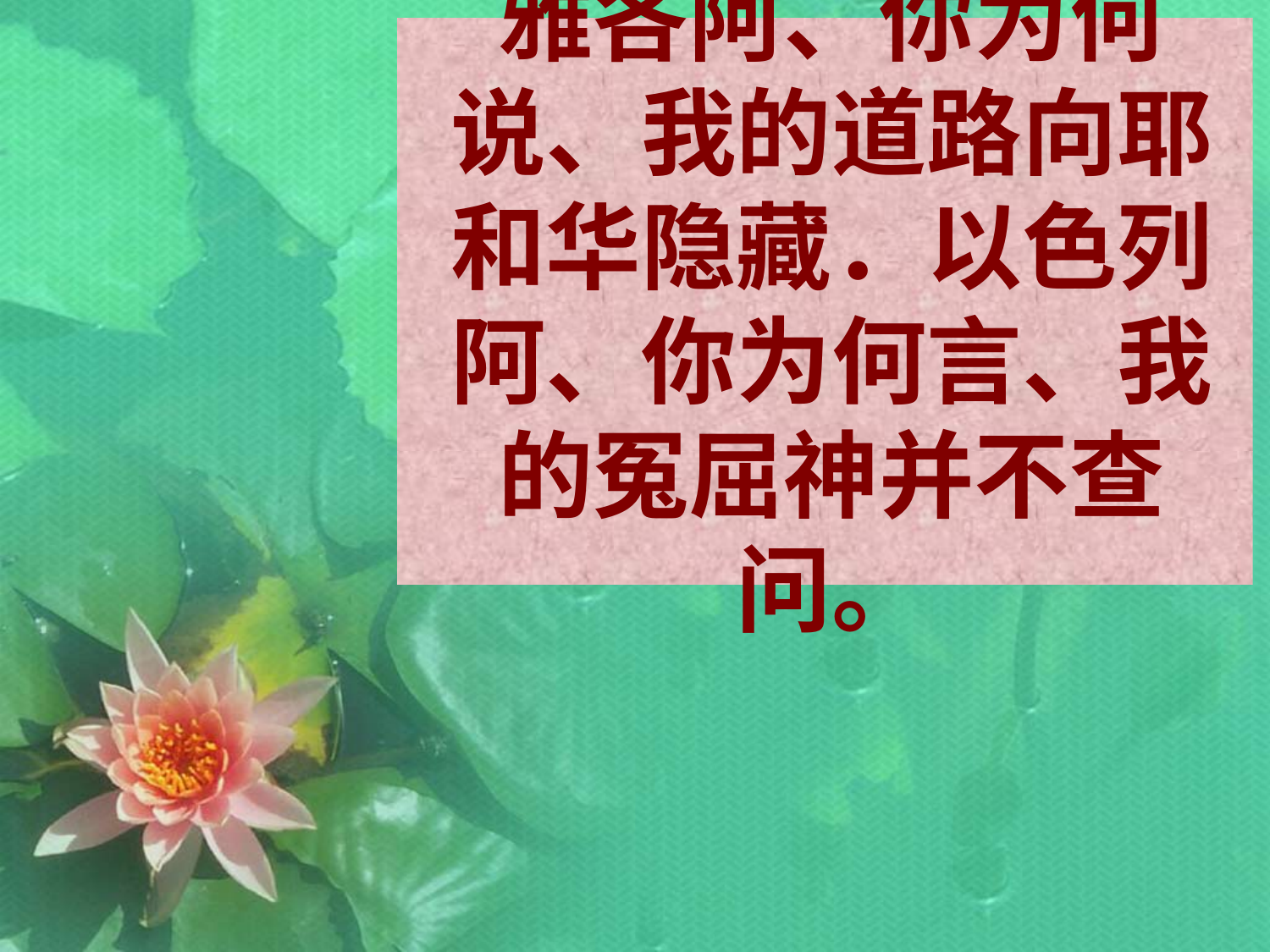

雅各阿、你为何说、我的道路向耶和华隐藏．以色列阿、你为何言、我的冤屈神并不查问。